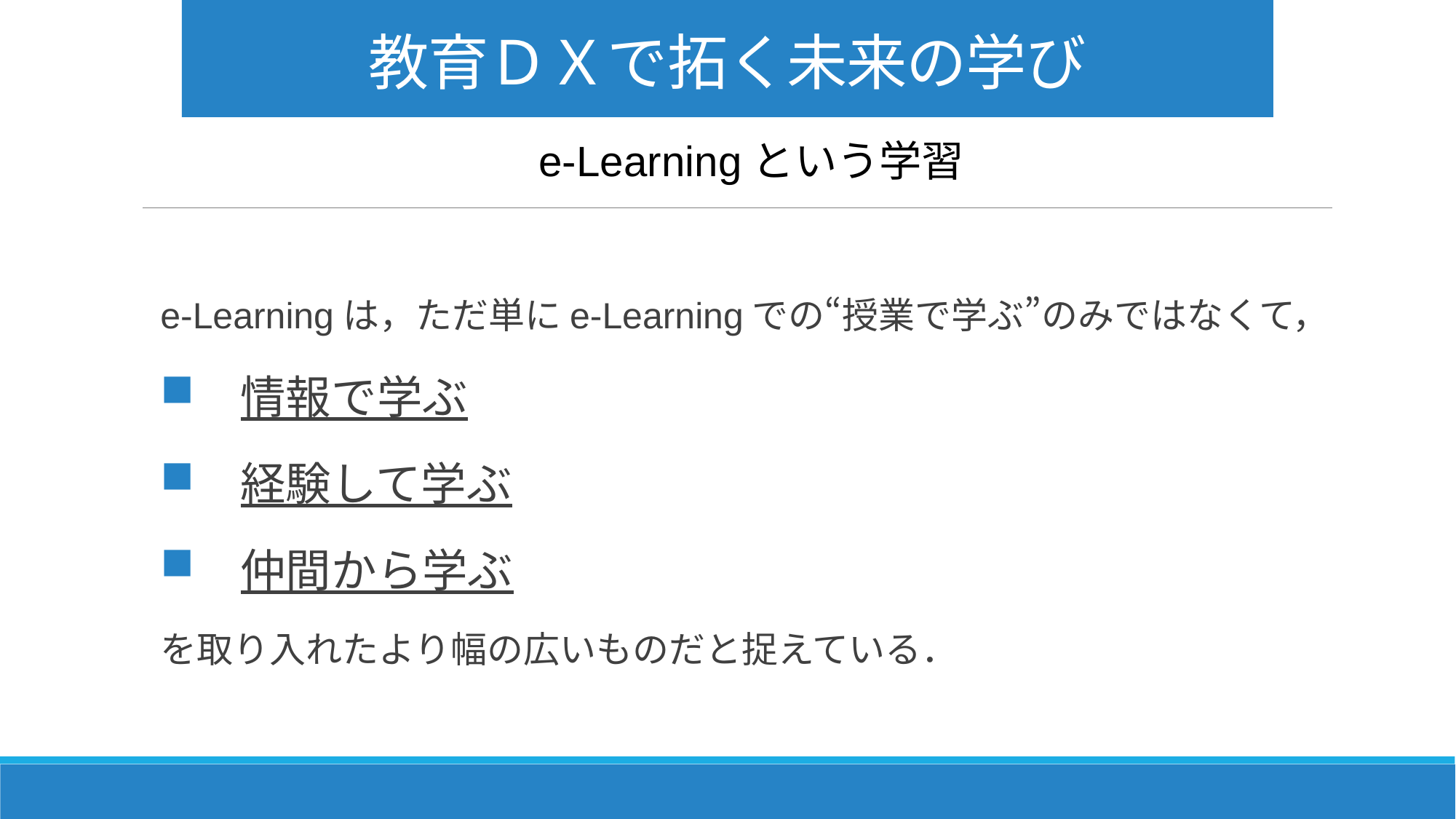

教育ＤＸで拓く未来の学び
e-Learningという学習
e-Learningは，ただ単にe-Learningでの“授業で学ぶ”のみではなくて，
　情報で学ぶ
　経験して学ぶ
　仲間から学ぶ
を取り入れたより幅の広いものだと捉えている．